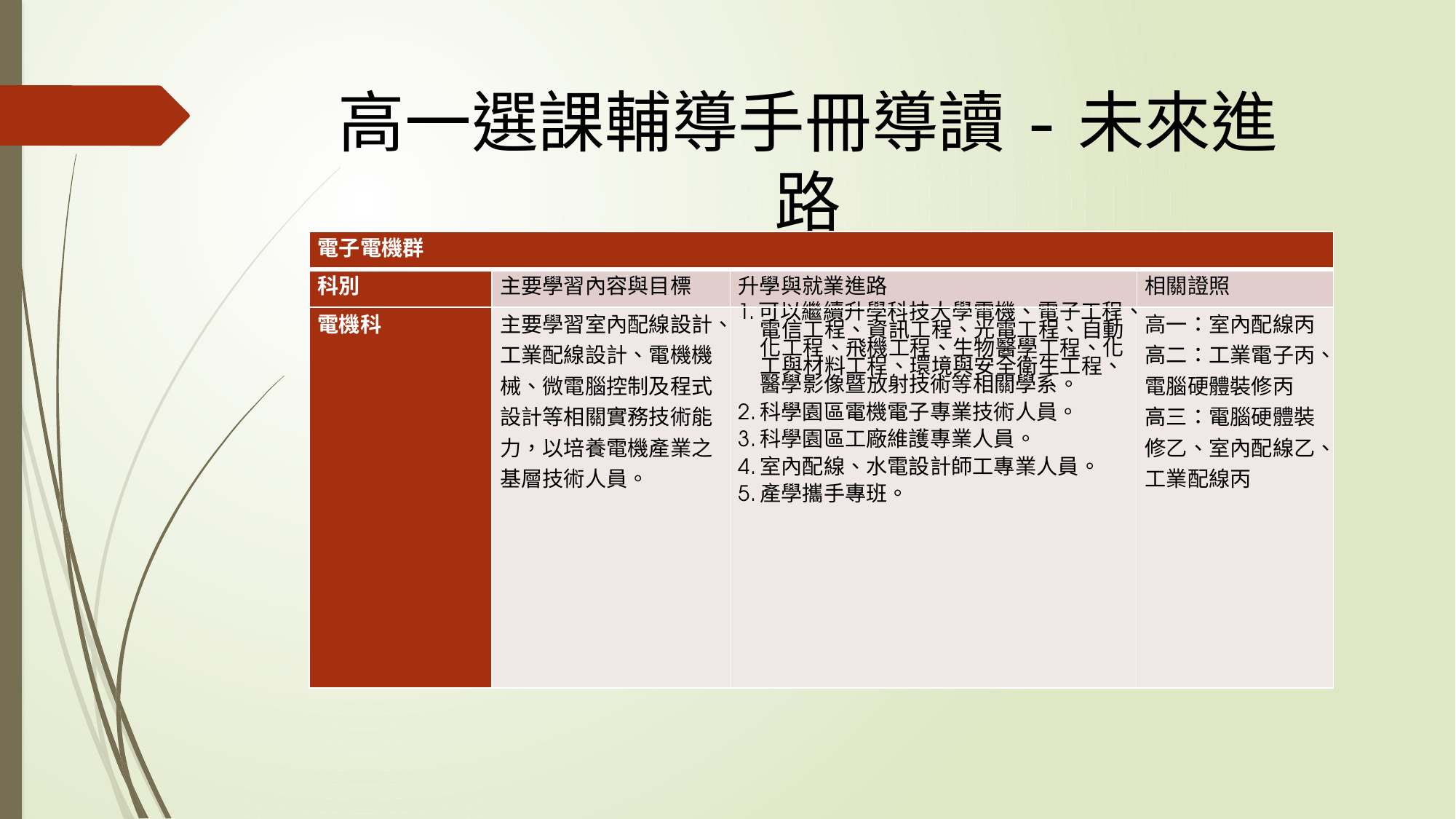

# 高一選課輔導手冊導讀-未來進路
| 電子電機群 |  |  |  |
| --- | --- | --- | --- |
| 科別 | 主要學習內容與目標 | 升學與就業進路 | 相關證照 |
| 電機科 | 主要學習室內配線設計、工業配線設計、電機機械、微電腦控制及程式設計等相關實務技術能力，以培養電機產業之基層技術人員。 | 1.可以繼續升學科技大學電機、電子工程、電信工程、資訊工程、光電工程、自動化工程、飛機工程、生物醫學工程、化工與材料工程、環境與安全衛生工程、醫學影像暨放射技術等相關學系。 2.科學園區電機電子專業技術人員。 3.科學園區工廠維護專業人員。 4.室內配線、水電設計師工專業人員。 5.產學攜手專班。 | 高一：室內配線丙 高二：工業電子丙、電腦硬體裝修丙 高三：電腦硬體裝修乙、室內配線乙、工業配線丙 |